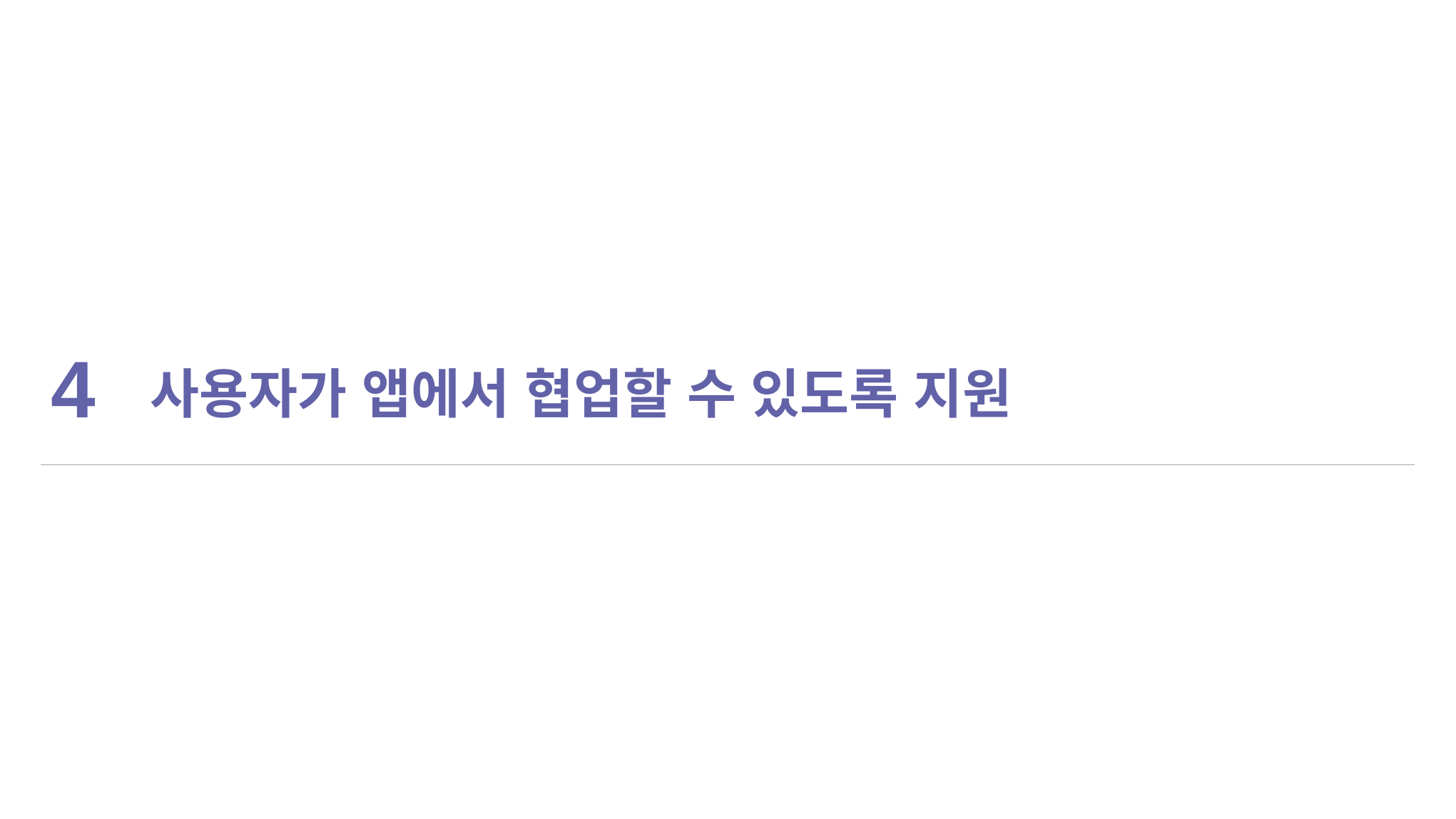

| 4 | 사용자가 앱에서 협업할 수 있도록 지원 |
| --- | --- |